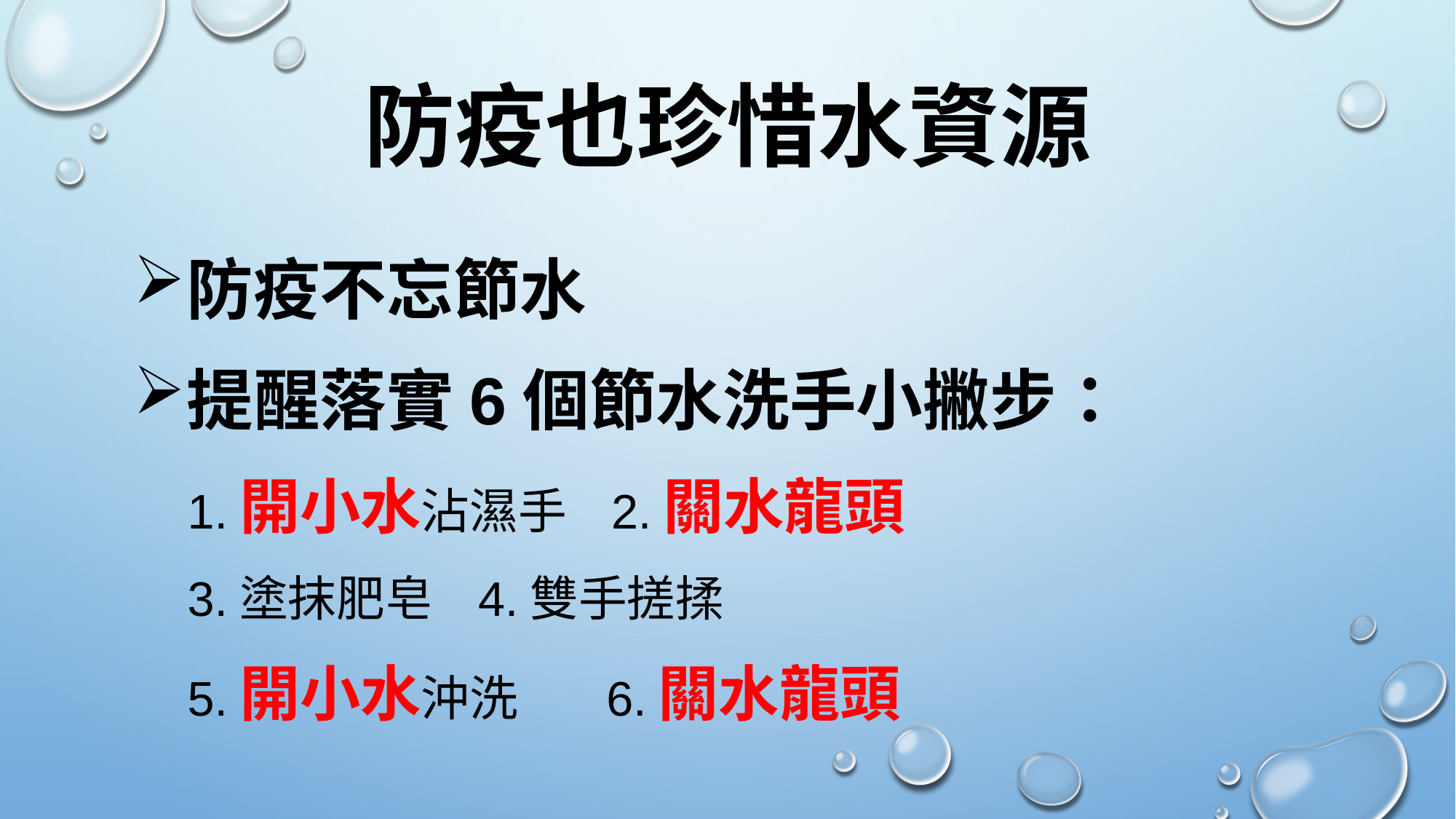

# 防疫也珍惜水資源
防疫不忘節水
提醒落實6個節水洗手小撇步：
    1.開小水沾濕手   2.關水龍頭
    3.塗抹肥皂   4.雙手搓揉
    5.開小水沖洗       6.關水龍頭